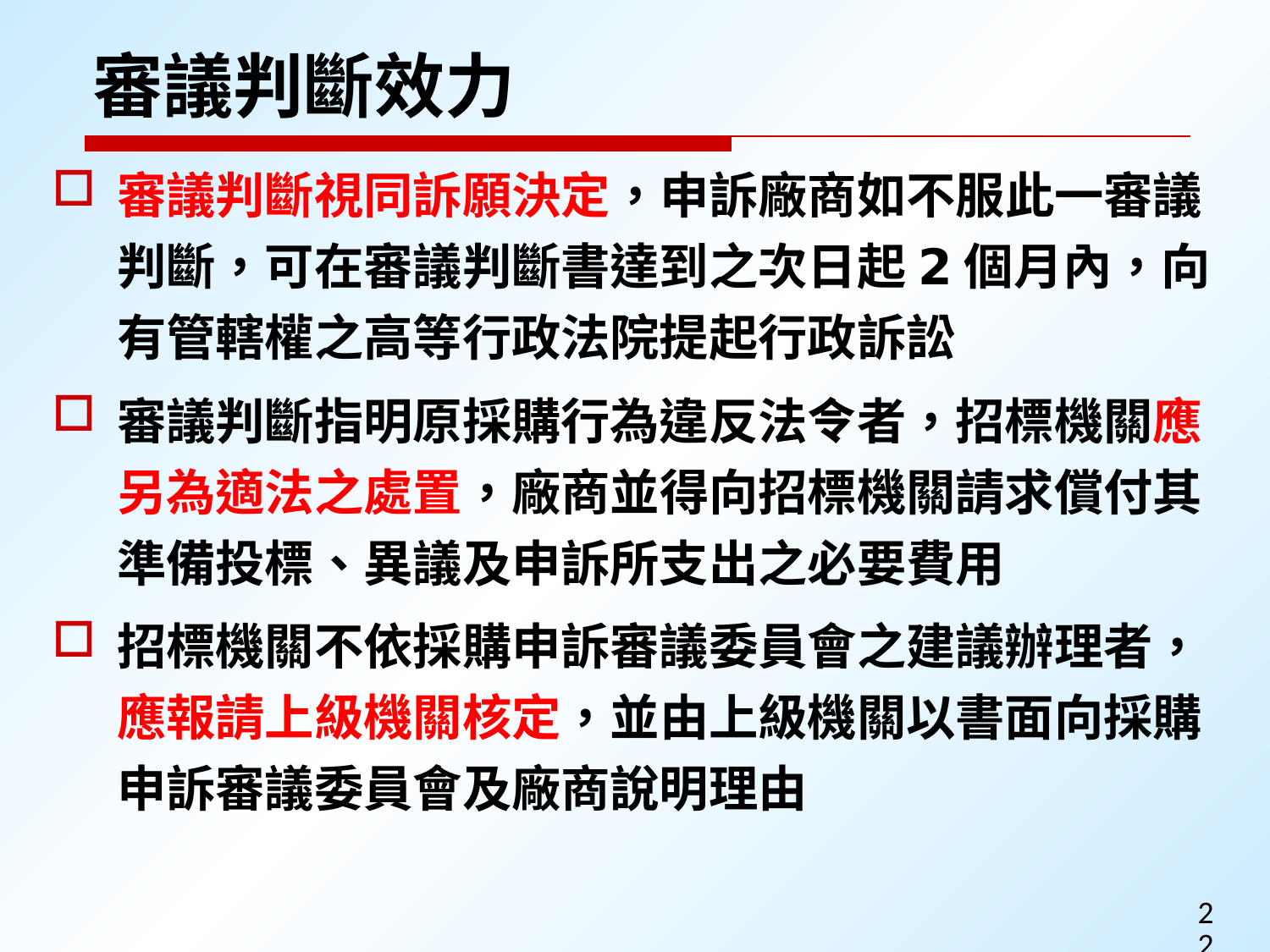

審議判斷效力
審議判斷視同訴願決定，申訴廠商如不服此一審議判斷，可在審議判斷書達到之次日起2個月內，向有管轄權之高等行政法院提起行政訴訟
審議判斷指明原採購行為違反法令者，招標機關應另為適法之處置，廠商並得向招標機關請求償付其準備投標、異議及申訴所支出之必要費用
招標機關不依採購申訴審議委員會之建議辦理者，應報請上級機關核定，並由上級機關以書面向採購申訴審議委員會及廠商說明理由